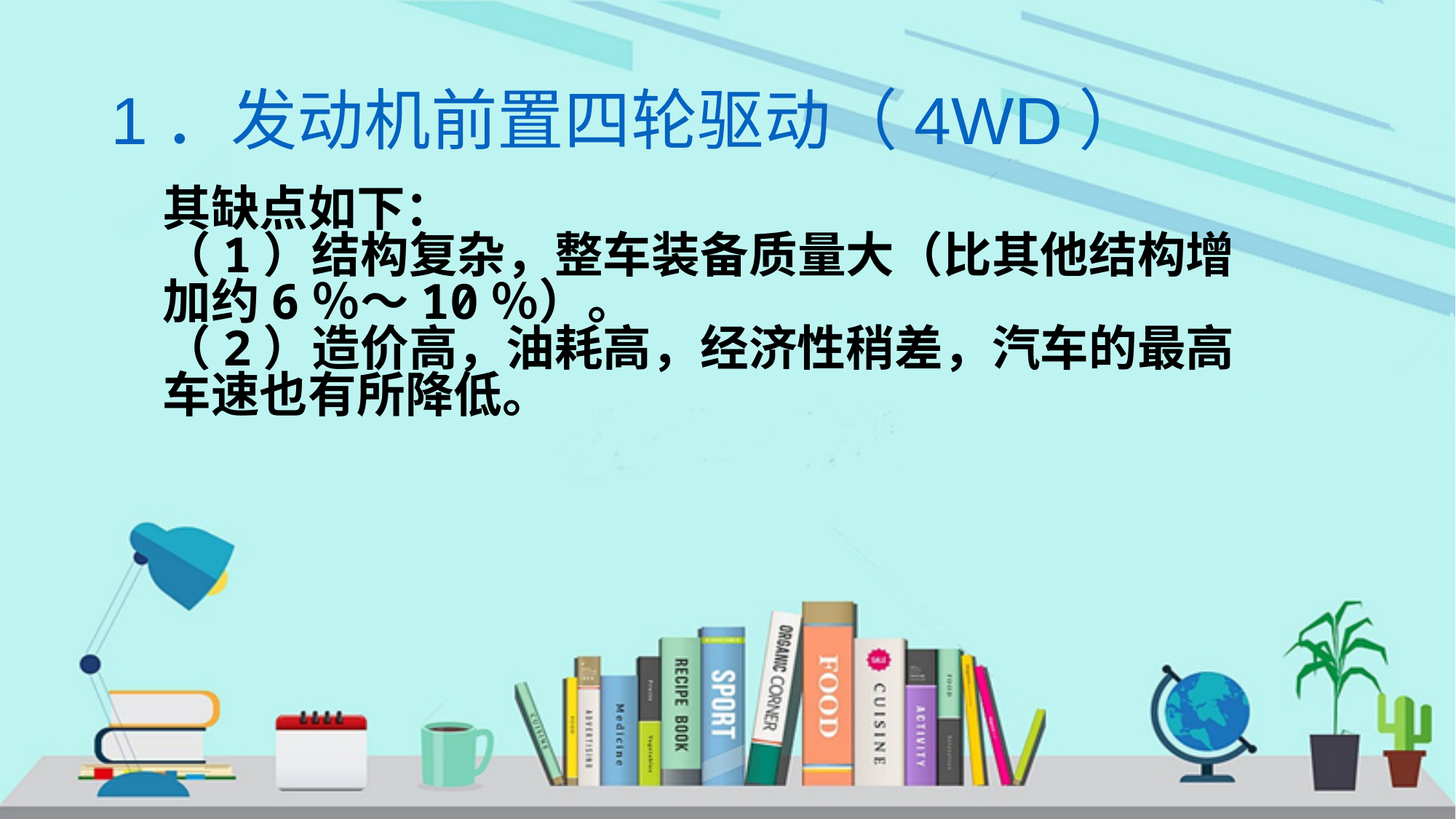

# 1．发动机前置四轮驱动（4WD）
其缺点如下：
（1）结构复杂，整车装备质量大（比其他结构增加约6％～10％）。
（2）造价高，油耗高，经济性稍差，汽车的最高车速也有所降低。